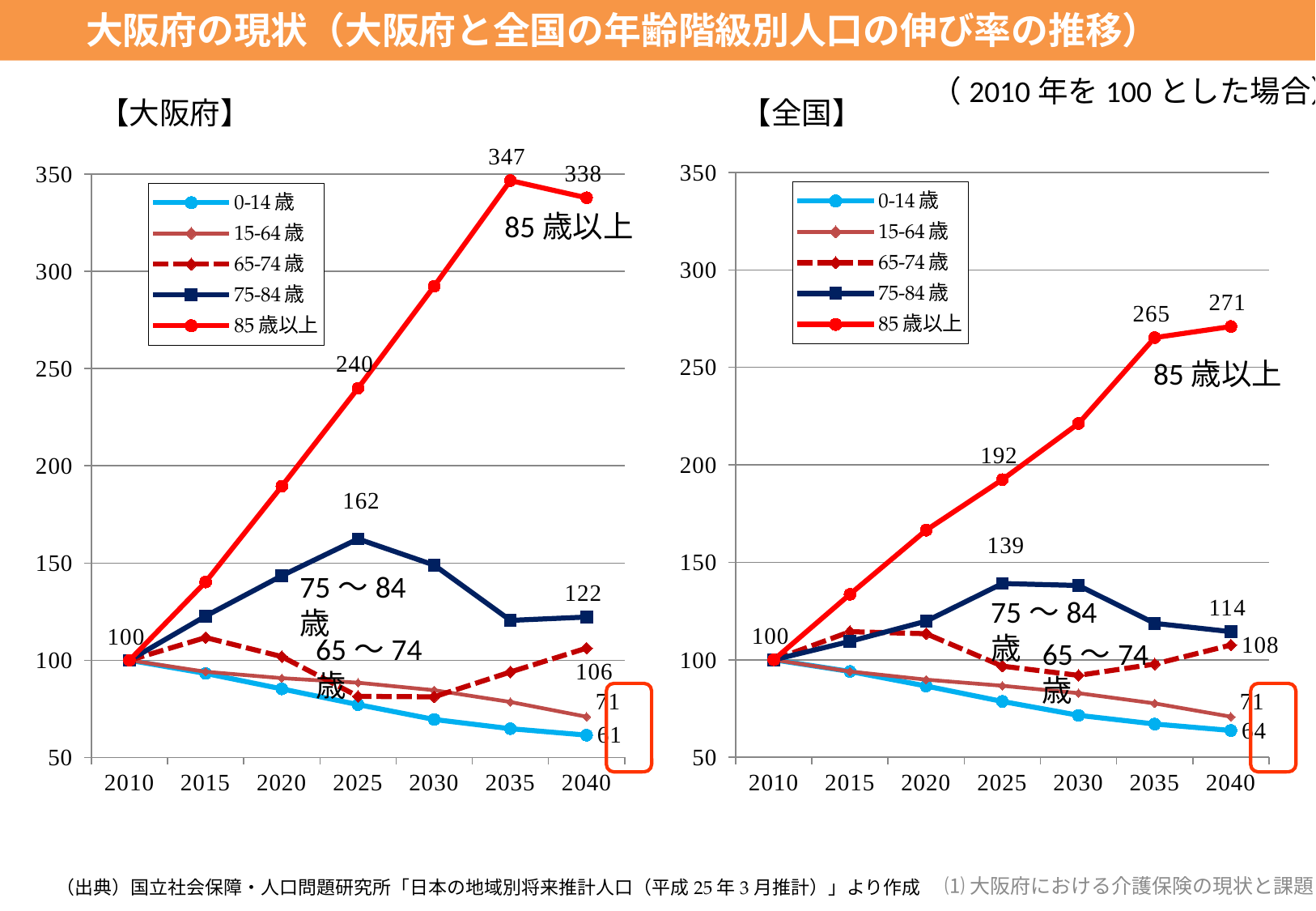

大阪府の現状（大阪府と全国の年齢階級別人口の伸び率の推移）
（2010年を100とした場合）
【大阪府】
【全国】

### Chart

| Category | 0-14歳 | 15-64歳 | 65-74歳 | 75-84歳 | 85歳以上 |
|---|---|---|---|---|---|
| 2010 | 100.0 | 100.0 | 100.0 | 100.0 | 100.0 |
| 2015 | 93.20569722022947 | 94.08190115800353 | 111.66402208141118 | 122.70887428758574 | 140.2357009245376 |
| 2020 | 85.24299853875874 | 90.79555368686604 | 101.84280305020505 | 143.50800050772 | 189.55218777930267 |
| 2025 | 77.15916952360806 | 88.4405318757555 | 81.38965073960817 | 162.41900377185817 | 239.96415157923528 |
| 2030 | 69.51149501275708 | 84.57145109581121 | 81.17335519056775 | 148.92775489033087 | 292.4278758101304 |
| 2035 | 64.78911806027685 | 78.52945813843486 | 93.94731495784424 | 120.50452325247943 | 346.7812123017714 |
| 2040 | 61.46289615803586 | 70.92140992624516 | 106.21197314082151 | 122.22136905759955 | 337.9182519255095 |

### Chart

| Category | 0-14歳 | 15-64歳 | 65-74歳 | 75-84歳 | 85歳以上 |
|---|---|---|---|---|---|
| 2010 | 100.0 | 100.0 | 100.0 | 100.0 | 100.0 |
| 2015 | 93.9901194655081 | 93.98510423692844 | 114.41232997249315 | 109.44522903684364 | 133.5990712114772 |
| 2020 | 86.51238154849676 | 89.81291832922923 | 113.36668753866081 | 119.80142434142222 | 166.4872511174585 |
| 2025 | 78.628679442039 | 86.676857709944 | 96.71566287722464 | 139.11040242211925 | 192.46214182899817 |
| 2030 | 71.49198565012408 | 82.86553280788334 | 91.99089654916217 | 138.12554847927478 | 221.2266920562021 |
| 2035 | 67.02687246461673 | 77.60445076099244 | 97.79439223975157 | 118.68822902112286 | 265.3006197326256 |
| 2040 | 63.73128248007474 | 70.79741842727229 | 107.57449987331611 | 114.42433823947114 | 270.99023370816354 |
85歳以上
85歳以上
75～84歳
75～84歳
65～74歳
65～74歳

（出典）国立社会保障・人口問題研究所「日本の地域別将来推計人口（平成25年3月推計）」より作成
⑴大阪府における介護保険の現状と課題